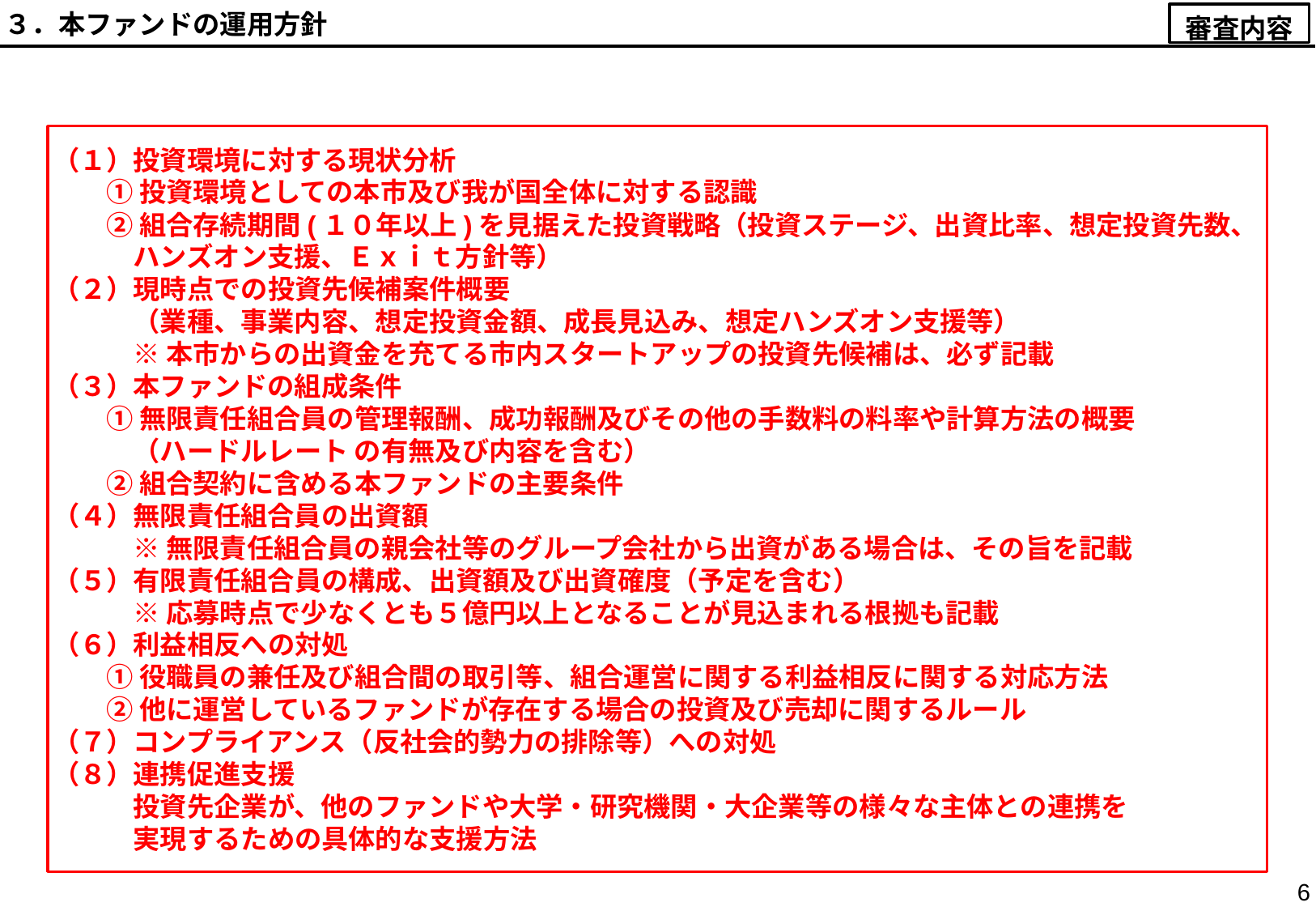

３．本ファンドの運用方針
審査内容
（１）投資環境に対する現状分析
　　① 投資環境としての本市及び我が国全体に対する認識
　　② 組合存続期間(１０年以上)を見据えた投資戦略（投資ステージ、出資比率、想定投資先数、
　　　ハンズオン支援、Ｅｘｉｔ方針等）
（２）現時点での投資先候補案件概要
　　　（業種、事業内容、想定投資金額、成長見込み、想定ハンズオン支援等）
　　　※ 本市からの出資金を充てる市内スタートアップの投資先候補は、必ず記載
（３）本ファンドの組成条件
　　① 無限責任組合員の管理報酬、成功報酬及びその他の手数料の料率や計算方法の概要
　　　（ハードルレート の有無及び内容を含む）
　　② 組合契約に含める本ファンドの主要条件
（４）無限責任組合員の出資額
　　　※ 無限責任組合員の親会社等のグループ会社から出資がある場合は、その旨を記載
（５）有限責任組合員の構成、出資額及び出資確度（予定を含む）
　　　※ 応募時点で少なくとも５億円以上となることが見込まれる根拠も記載
（６）利益相反への対処
　　① 役職員の兼任及び組合間の取引等、組合運営に関する利益相反に関する対応方法
　　② 他に運営しているファンドが存在する場合の投資及び売却に関するルール
（７）コンプライアンス（反社会的勢力の排除等）への対処
（８）連携促進支援
　　　投資先企業が、他のファンドや大学・研究機関・大企業等の様々な主体との連携を
　　　実現するための具体的な支援方法
6